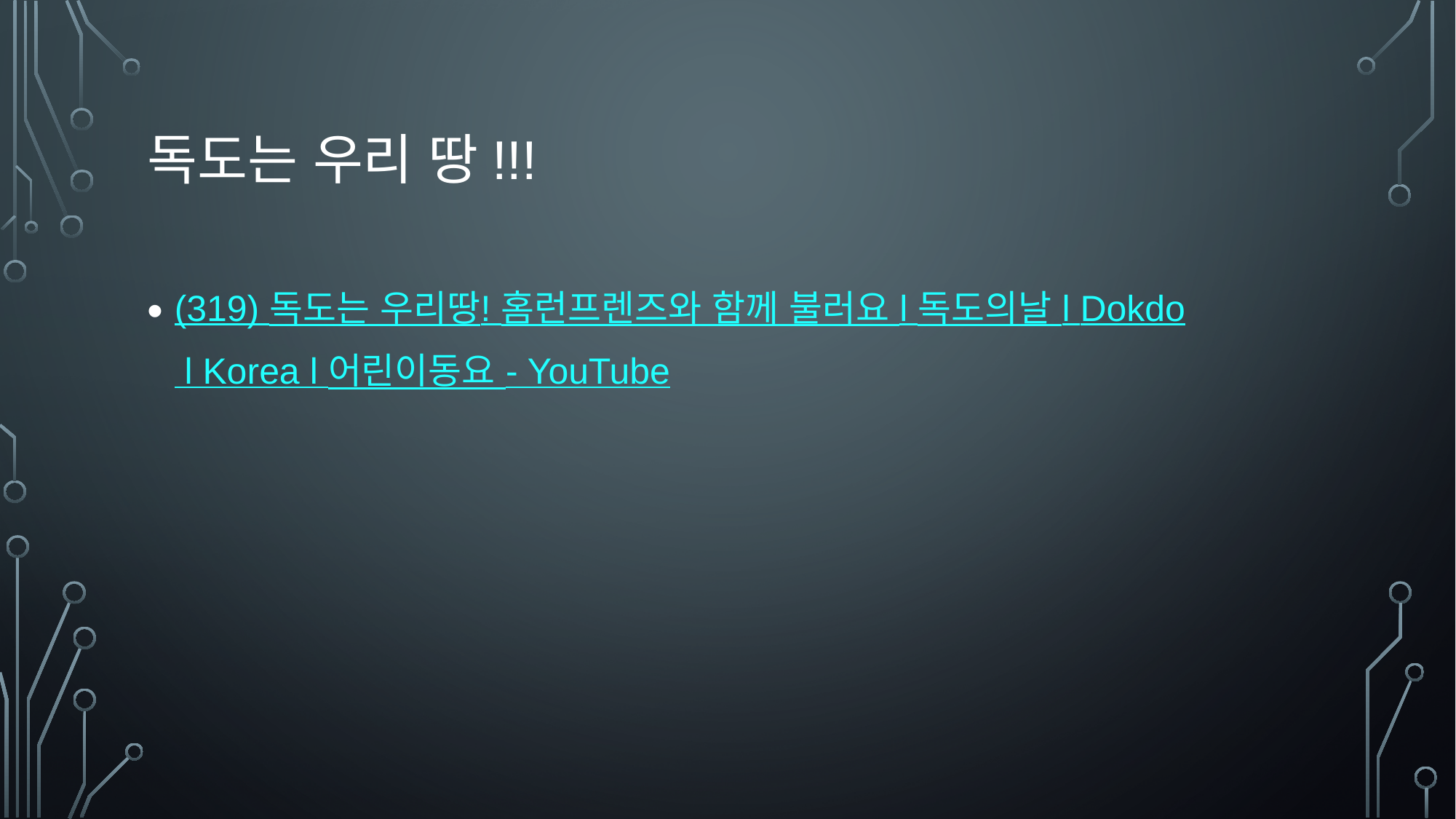

# 독도는 우리 땅!!!
(319) 독도는 우리땅! 홈런프렌즈와 함께 불러요 l 독도의날 l Dokdo l Korea l 어린이동요 - YouTube